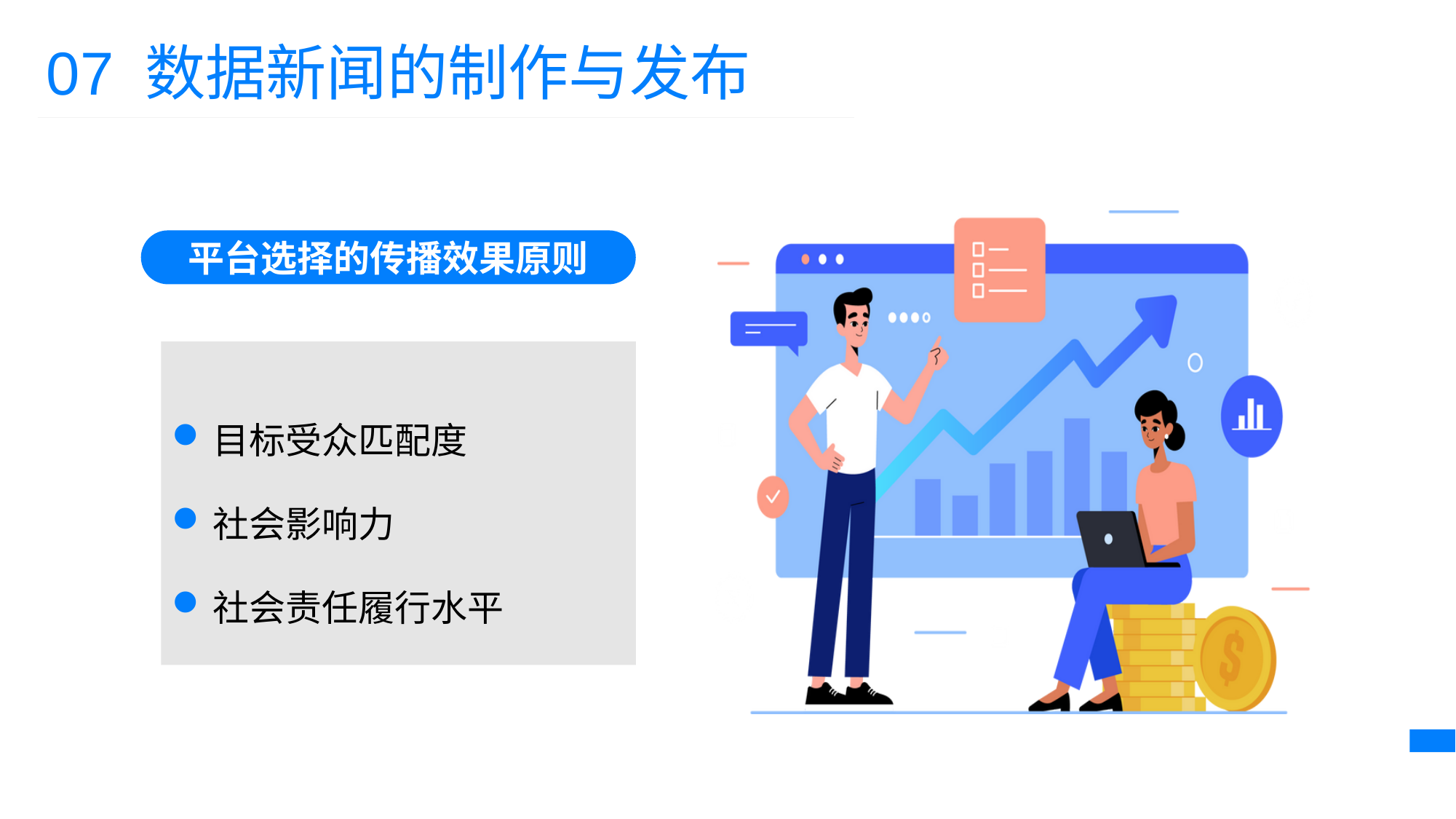

07 数据新闻的制作与发布

平台选择的传播效果原则
目标受众匹配度
社会影响力
社会责任履行水平